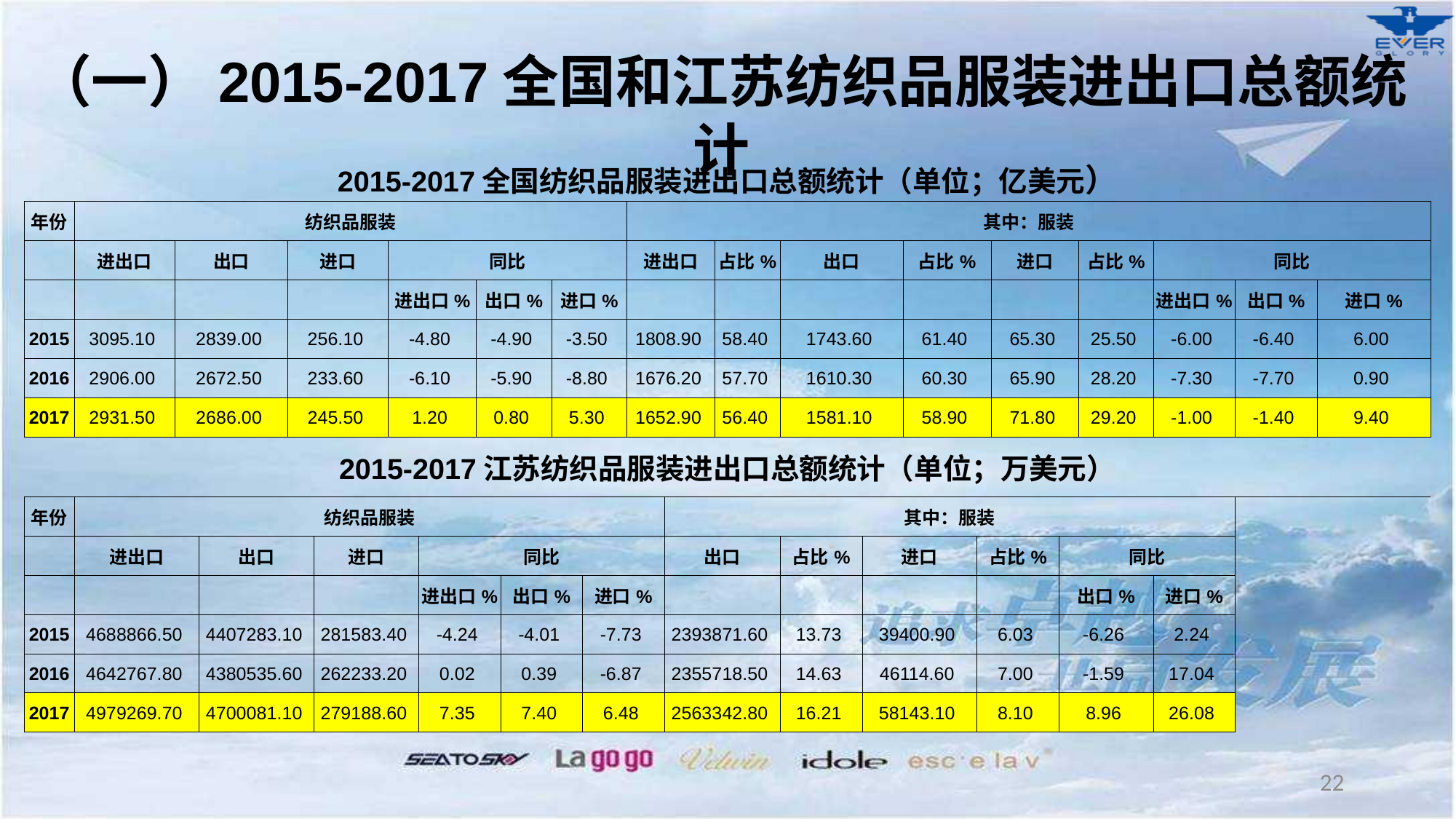

（一）2015-2017全国和江苏纺织品服装进出口总额统计
| 2015-2017全国纺织品服装进出口总额统计（单位；亿美元） |  |  |  |  |  |  |  |  |  |  |  |  |  |  |  |  |  |  |  |  |  |  |  |  |  |
| --- | --- | --- | --- | --- | --- | --- | --- | --- | --- | --- | --- | --- | --- | --- | --- | --- | --- | --- | --- | --- | --- | --- | --- | --- | --- |
| 年份 | 纺织品服装 |  |  |  |  |  |  |  |  |  |  | 其中：服装 |  |  |  |  |  |  |  |  |  |  |  |  |  |
|  | 进出口 | 出口 |  | 进口 |  | 同比 |  |  |  |  |  | 进出口 |  | 占比% | 出口 |  | 占比% |  | 进口 |  | 占比% | 同比 |  |  |  |
|  |  |  |  |  |  | 进出口% |  | 出口% |  | 进口% |  |  |  |  |  |  |  |  |  |  |  | 进出口% | 出口% | 进口% |  |
| 2015 | 3095.10 | 2839.00 |  | 256.10 |  | -4.80 |  | -4.90 |  | -3.50 |  | 1808.90 |  | 58.40 | 1743.60 |  | 61.40 |  | 65.30 |  | 25.50 | -6.00 | -6.40 | 6.00 |  |
| 2016 | 2906.00 | 2672.50 |  | 233.60 |  | -6.10 |  | -5.90 |  | -8.80 |  | 1676.20 |  | 57.70 | 1610.30 |  | 60.30 |  | 65.90 |  | 28.20 | -7.30 | -7.70 | 0.90 |  |
| 2017 | 2931.50 | 2686.00 |  | 245.50 |  | 1.20 |  | 0.80 |  | 5.30 |  | 1652.90 |  | 56.40 | 1581.10 |  | 58.90 |  | 71.80 |  | 29.20 | -1.00 | -1.40 | 9.40 |  |
| 2015-2017江苏纺织品服装进出口总额统计（单位；万美元） |  |  |  |  |  |  |  |  |  |  |  |  |  |  |  |  |  |  |  |  |  |  |  |  |  |
| 年份 | 纺织品服装 |  |  |  |  |  |  |  |  |  |  |  | 其中：服装 |  |  |  |  |  |  |  |  |  |  |  |  |
|  | 进出口 |  | 出口 |  | 进口 |  | 同比 |  |  |  |  |  | 出口 |  | 占比% | 进口 |  | 占比% |  | 同比 |  |  |  |  |  |
|  |  |  |  |  |  |  | 进出口% |  | 出口% |  | 进口% |  |  |  |  |  |  |  |  | 出口% |  | 进口% |  |  |  |
| 2015 | 4688866.50 |  | 4407283.10 |  | 281583.40 |  | -4.24 |  | -4.01 |  | -7.73 |  | 2393871.60 |  | 13.73 | 39400.90 |  | 6.03 |  | -6.26 |  | 2.24 |  |  |  |
| 2016 | 4642767.80 |  | 4380535.60 |  | 262233.20 |  | 0.02 |  | 0.39 |  | -6.87 |  | 2355718.50 |  | 14.63 | 46114.60 |  | 7.00 |  | -1.59 |  | 17.04 |  |  |  |
| 2017 | 4979269.70 |  | 4700081.10 |  | 279188.60 |  | 7.35 |  | 7.40 |  | 6.48 |  | 2563342.80 |  | 16.21 | 58143.10 |  | 8.10 |  | 8.96 |  | 26.08 |  |  |  |
22